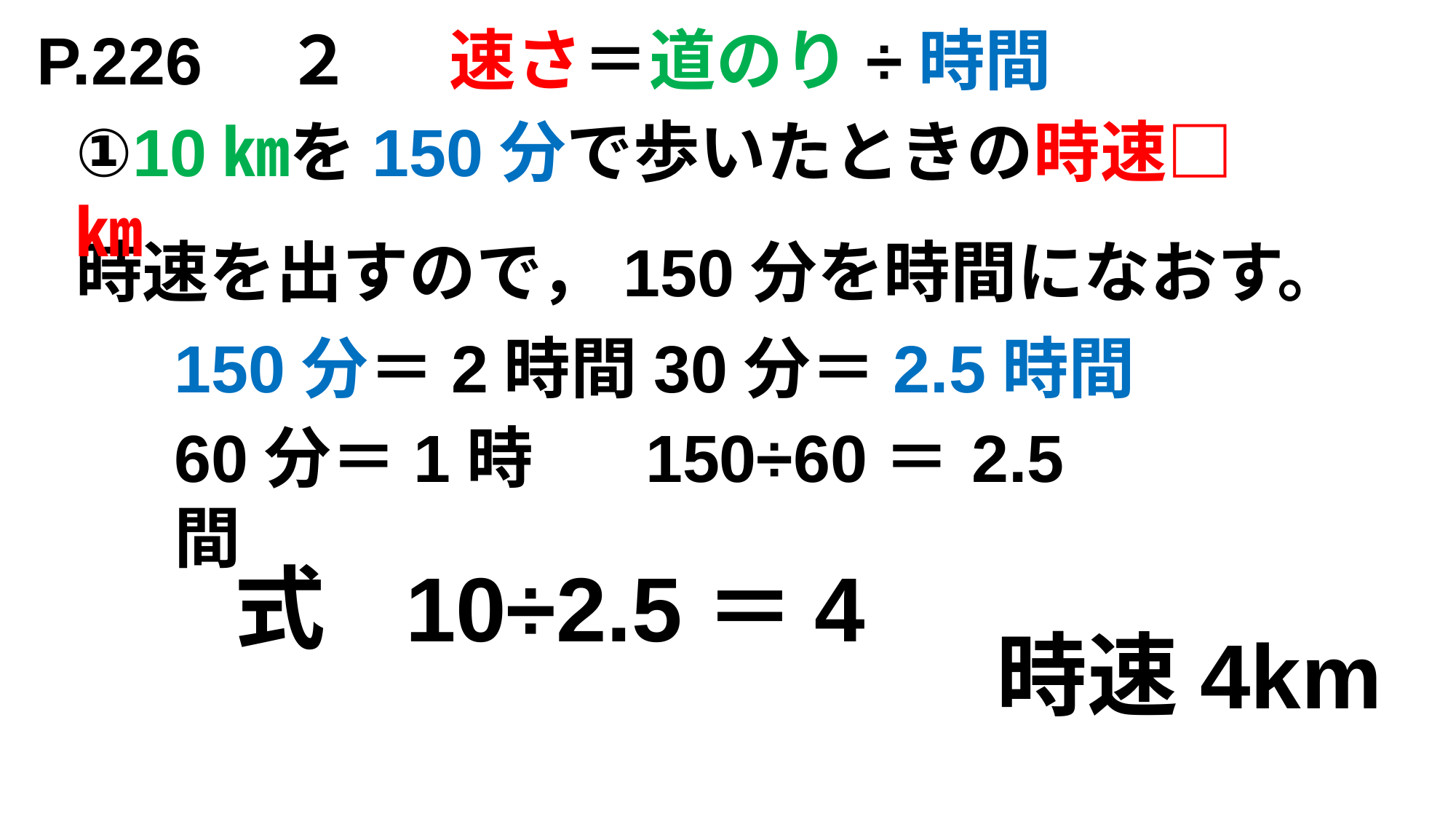

P.226　２  　速さ＝道のり÷時間
①10㎞を150分で歩いたときの時速□㎞
時速を出すので，150分を時間になおす。
150分＝2時間30分＝2.5時間
2.5
150÷60＝
60分＝1時間
4
10÷2.5＝
式
時速4km